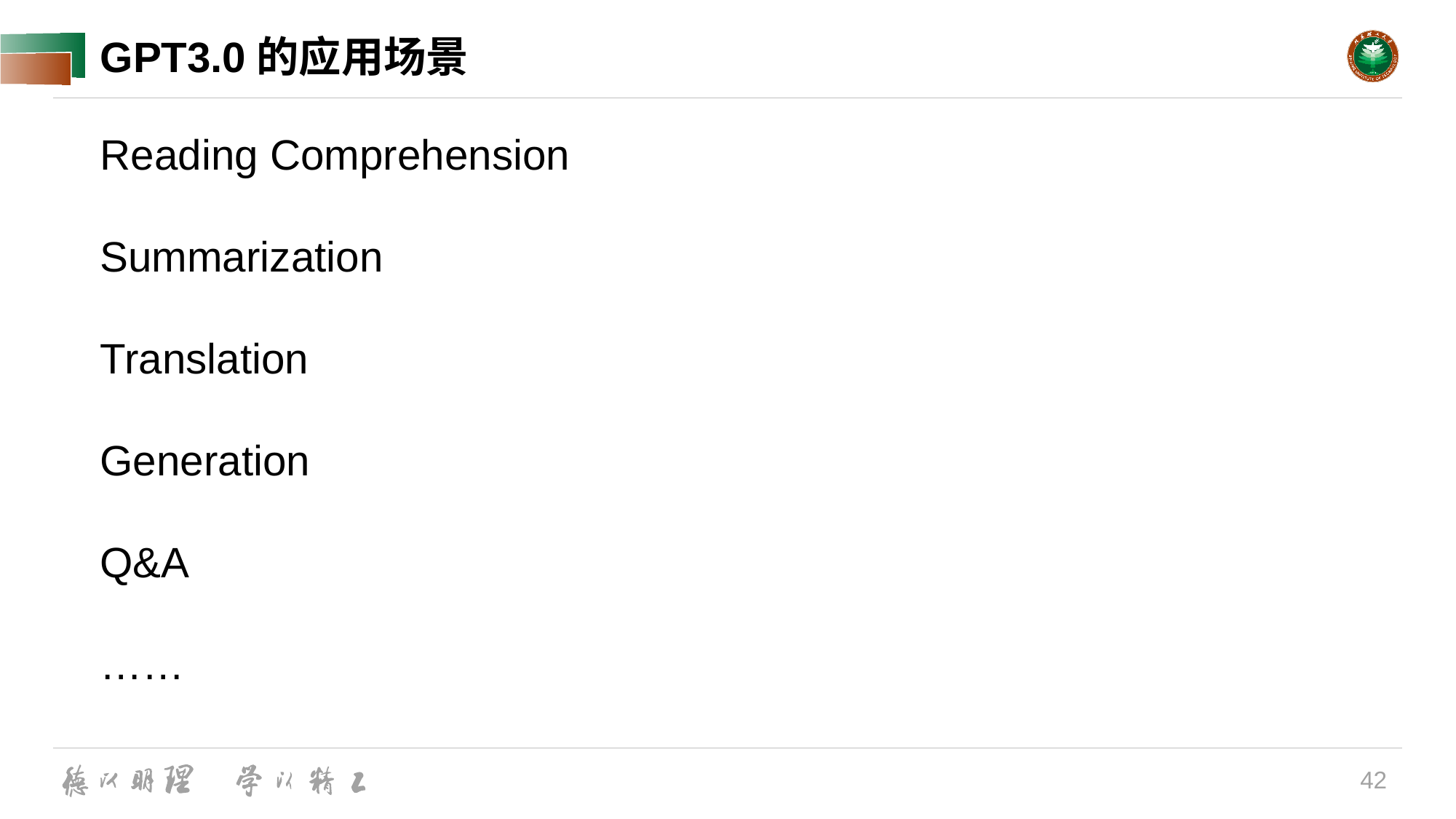

# GPT3.0的应用场景
Reading Comprehension

Summarization

Translation

Generation

Q&A

……